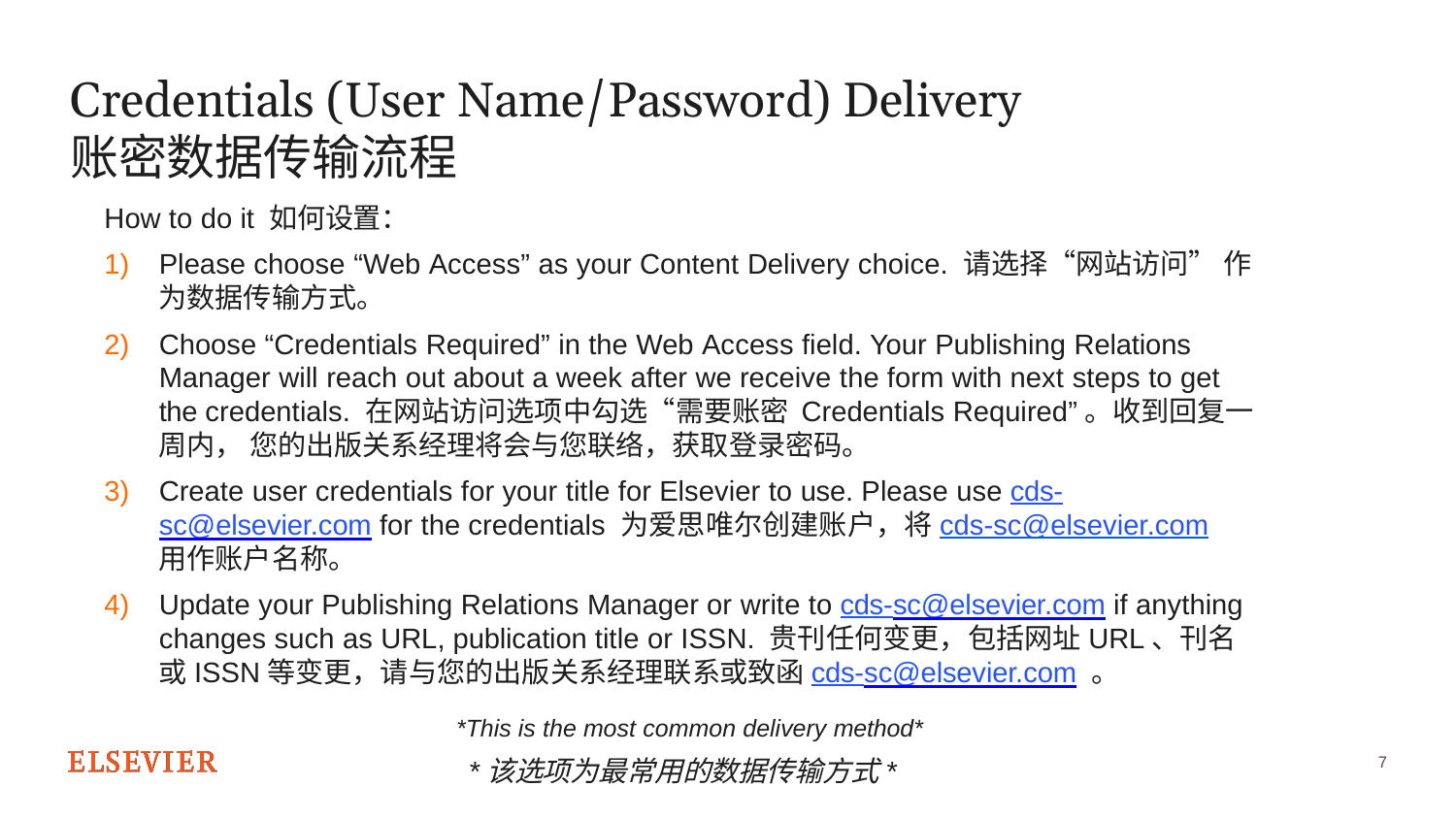

# Credentials (User Name/Password) Delivery 账密数据传输流程
How to do it 如何设置：
Please choose “Web Access” as your Content Delivery choice. 请选择“网站访问” 作为数据传输方式。
Choose “Credentials Required” in the Web Access field. Your Publishing Relations Manager will reach out about a week after we receive the form with next steps to get the credentials. 在网站访问选项中勾选“需要账密 Credentials Required”。收到回复一周内， 您的出版关系经理将会与您联络，获取登录密码。
Create user credentials for your title for Elsevier to use. Please use cds-sc@elsevier.com for the credentials 为爱思唯尔创建账户，将cds-sc@elsevier.com 用作账户名称。
Update your Publishing Relations Manager or write to cds-sc@elsevier.com if anything changes such as URL, publication title or ISSN. 贵刊任何变更，包括网址URL、刊名或ISSN等变更，请与您的出版关系经理联系或致函cds-sc@elsevier.com 。
*This is the most common delivery method*
*该选项为最常用的数据传输方式*
7